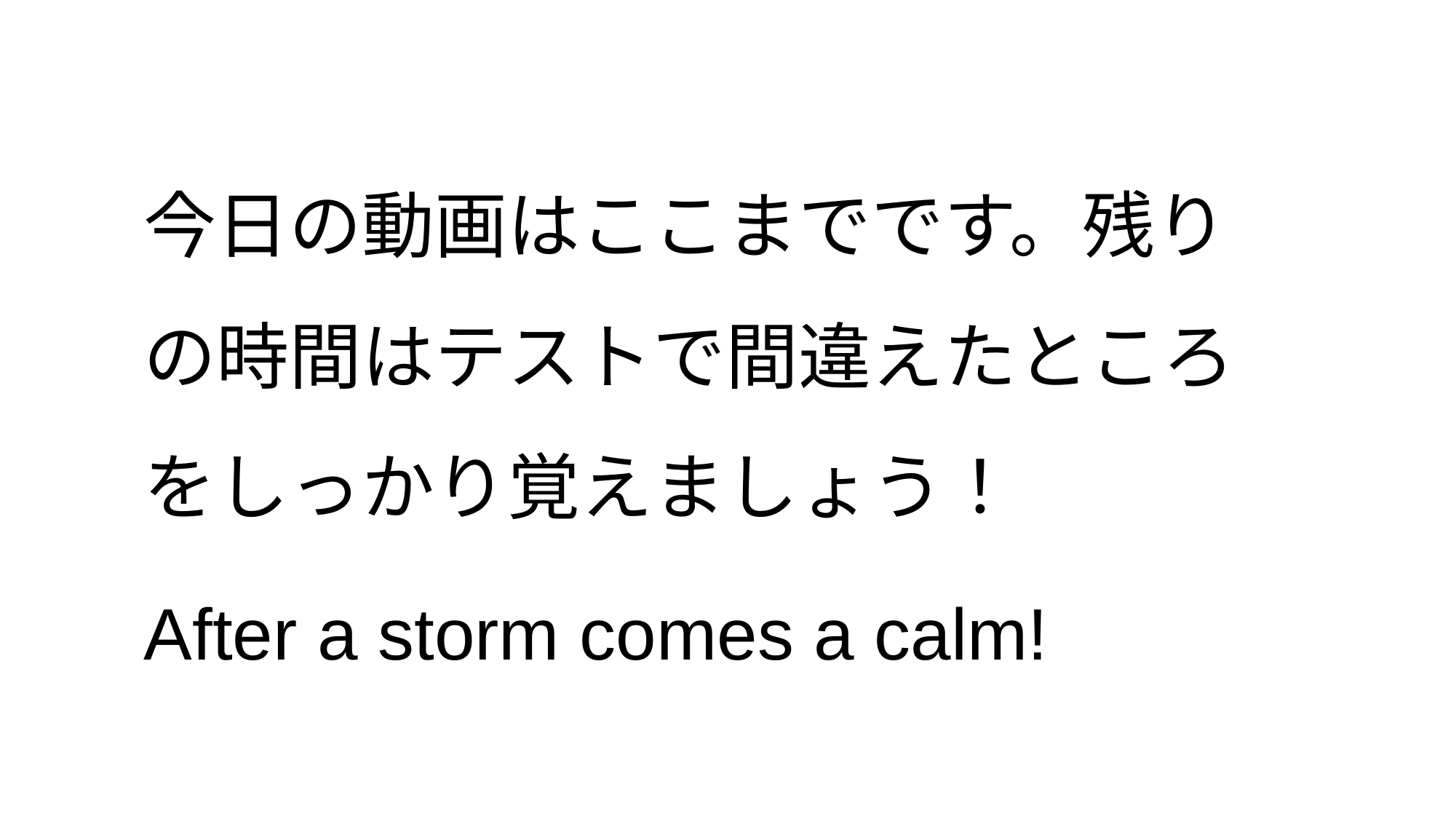

今日の動画はここまでです。残りの時間はテストで間違えたところをしっかり覚えましょう！
After a storm comes a calm!